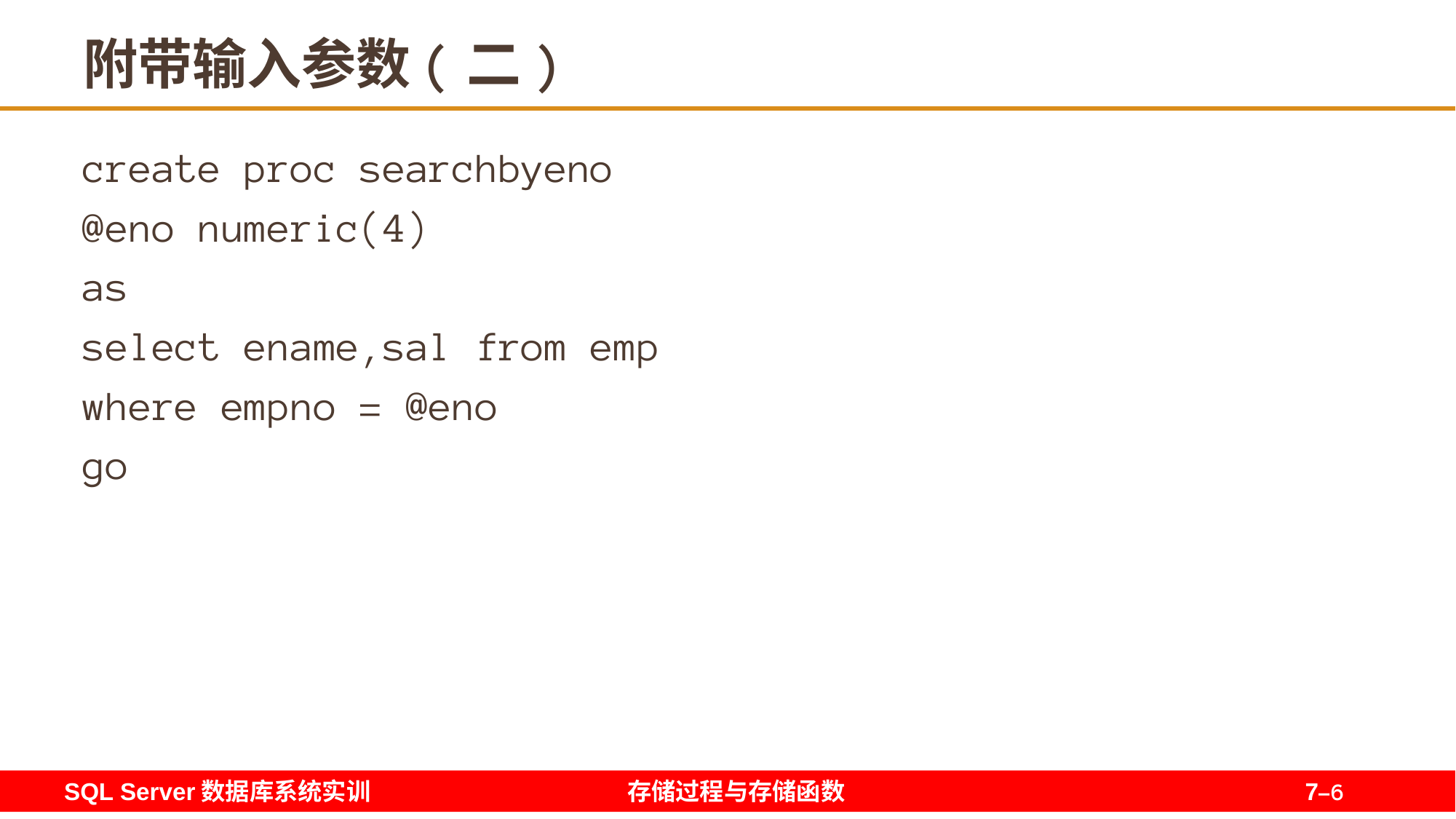

6
# 附带输入参数(二)
create proc searchbyeno
@eno numeric(4)
as
select ename,sal from emp
where empno = @eno
go